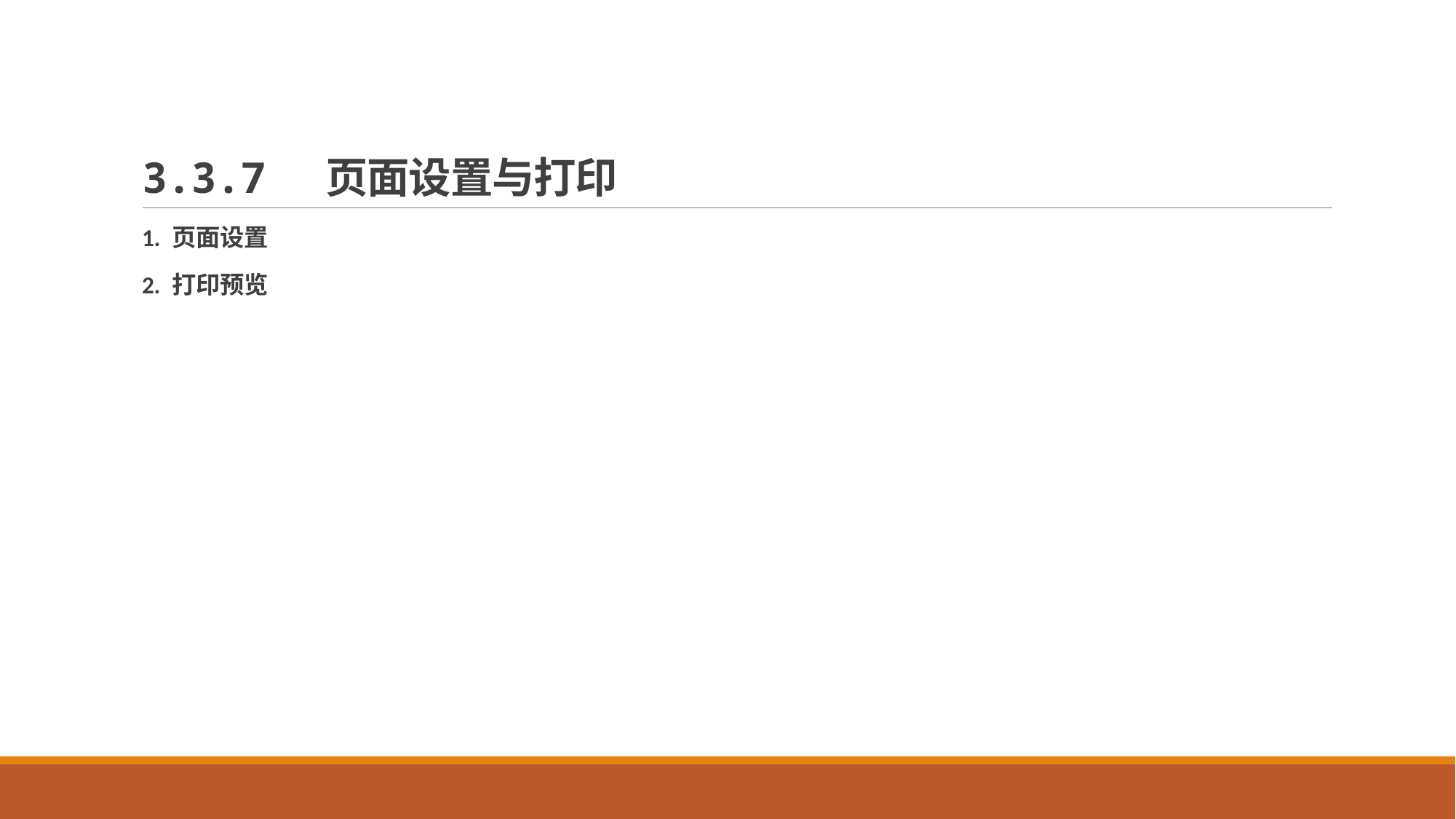

# 3.3.7  页面设置与打印
1. 页面设置
2. 打印预览